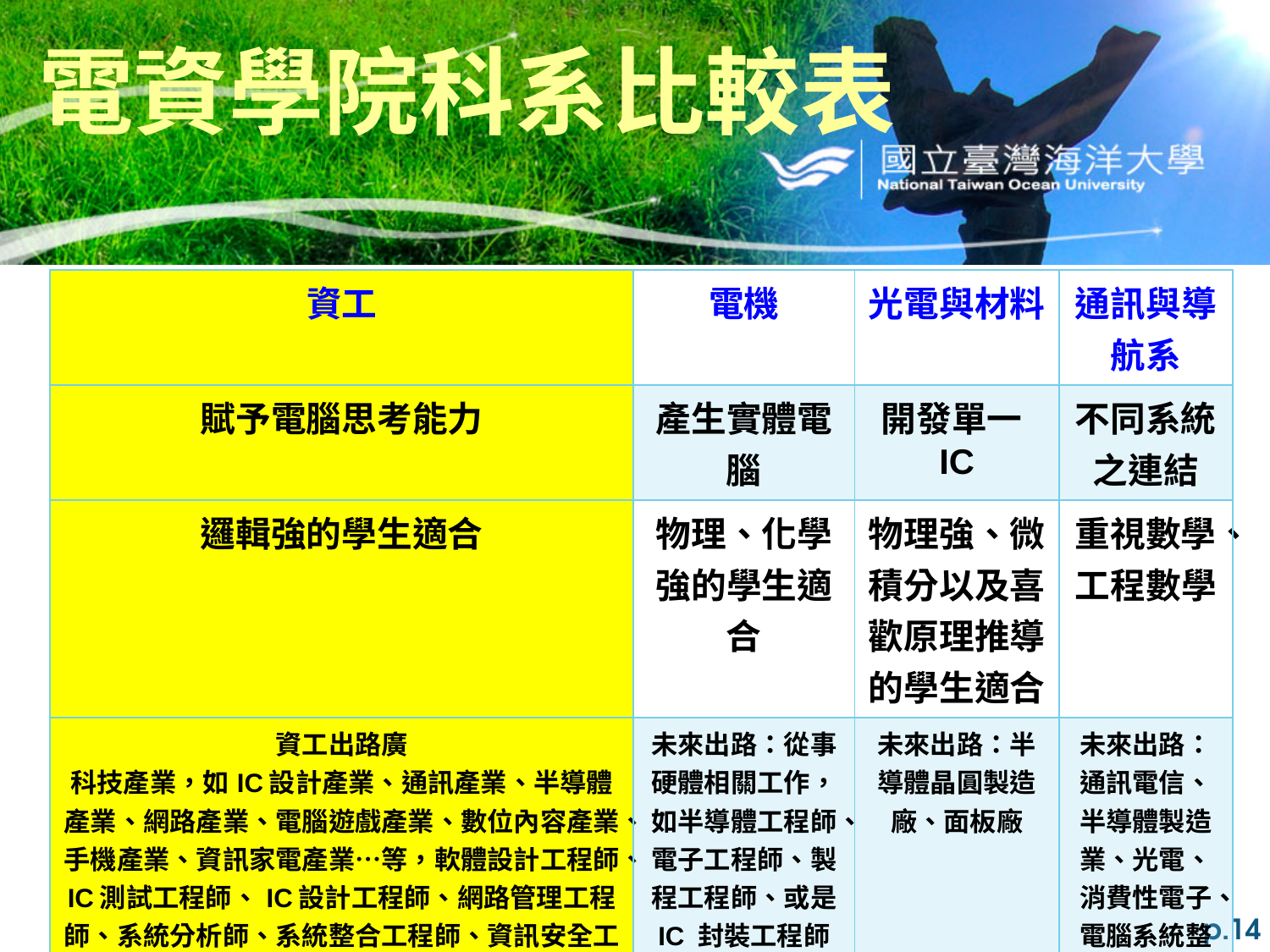

# 電資學院科系比較表
| 資工 | 電機 | 光電與材料 | 通訊與導航系 |
| --- | --- | --- | --- |
| 賦予電腦思考能力 | 產生實體電腦 | 開發單一IC | 不同系統之連結 |
| 邏輯強的學生適合 | 物理、化學強的學生適合 | 物理強、微積分以及喜歡原理推導的學生適合 | 重視數學、工程數學 |
| 資工出路廣 科技產業，如IC設計產業、通訊產業、半導體產業、網路產業、電腦遊戲產業、數位內容產業、手機產業、資訊家電產業…等，軟體設計工程師、IC測試工程師、IC設計工程師、網路管理工程師、系統分析師、系統整合工程師、資訊安全工程師、網頁設計師、動畫工程師、資料庫工程師、韌體工程師等工作。 | 未來出路：從事硬體相關工作，如半導體工程師、電子工程師、製程工程師、或是 IC 封裝工程師 | 未來出路：半導體晶圓製造廠、面板廠 | 未來出路：通訊電信、半導體製造業、光電、消費性電子、電腦系統整合等產業 |
p.14